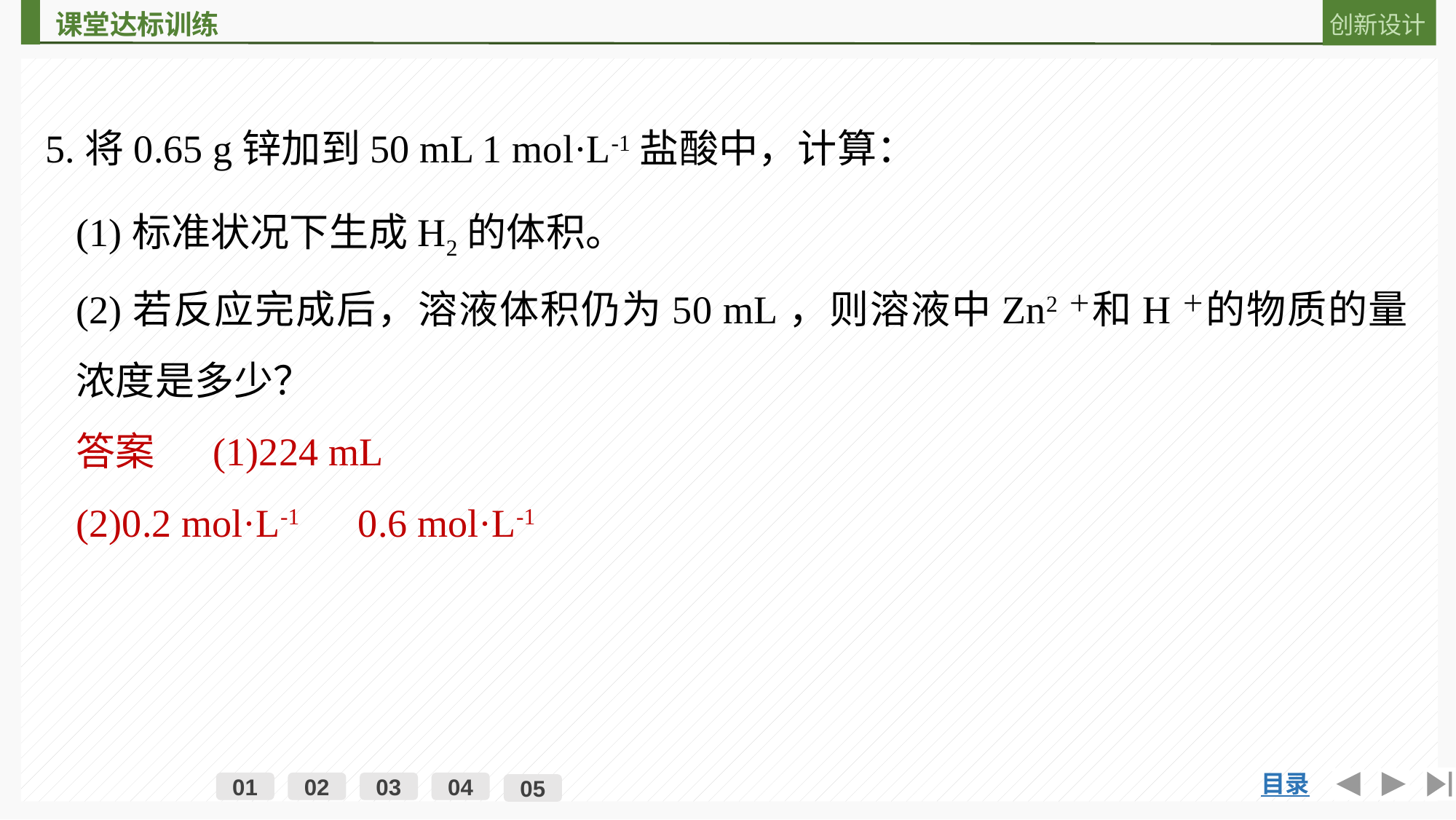

5.将0.65 g锌加到50 mL 1 mol·L-1盐酸中，计算：
(1)标准状况下生成H2的体积。
(2)若反应完成后，溶液体积仍为50 mL，则溶液中Zn2＋和H＋的物质的量浓度是多少？
答案　 (1)224 mL
(2)0.2 mol·L-1　0.6 mol·L-1